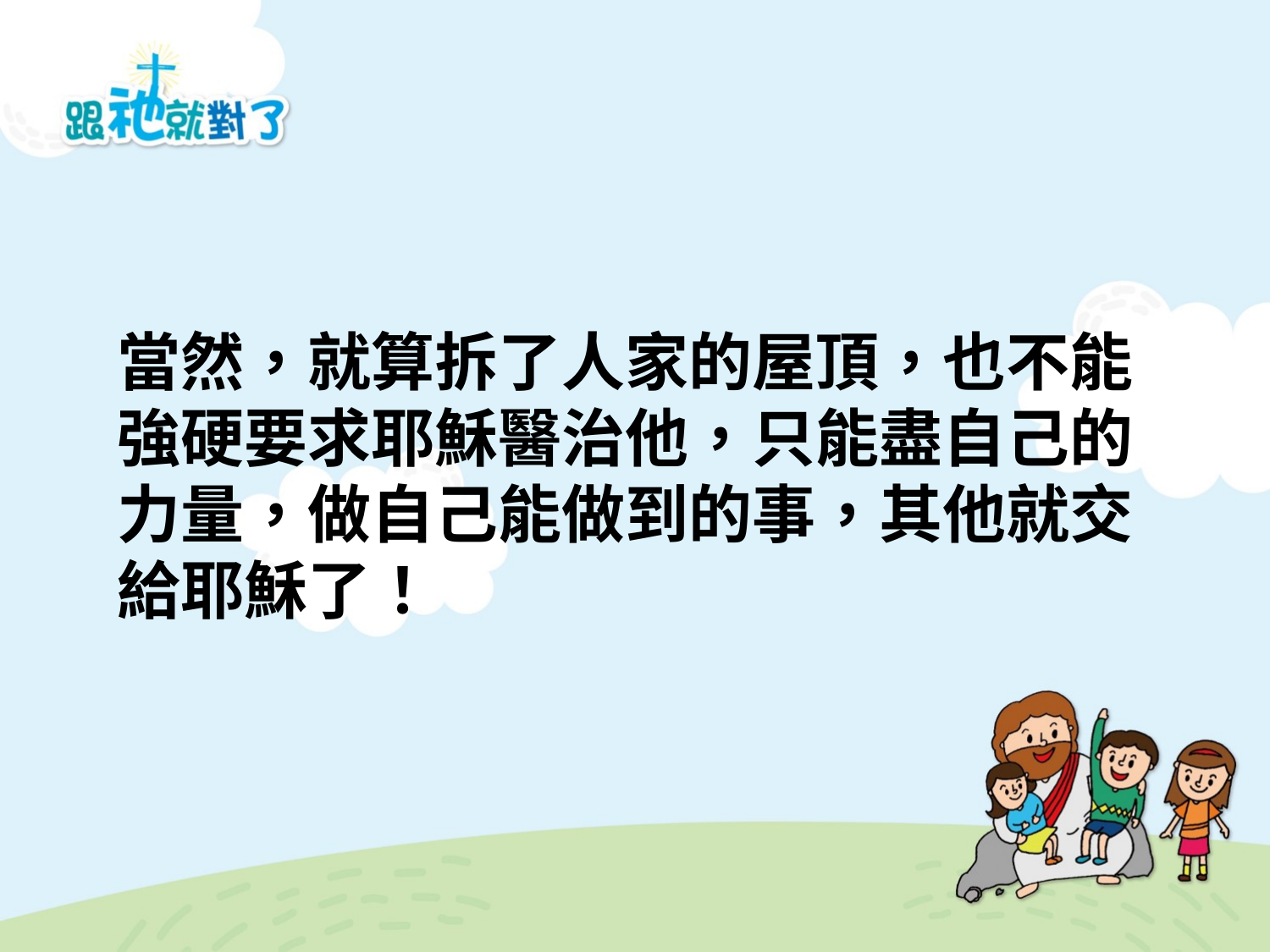

當然，就算拆了人家的屋頂，也不能強硬要求耶穌醫治他，只能盡自己的力量，做自己能做到的事，其他就交給耶穌了！